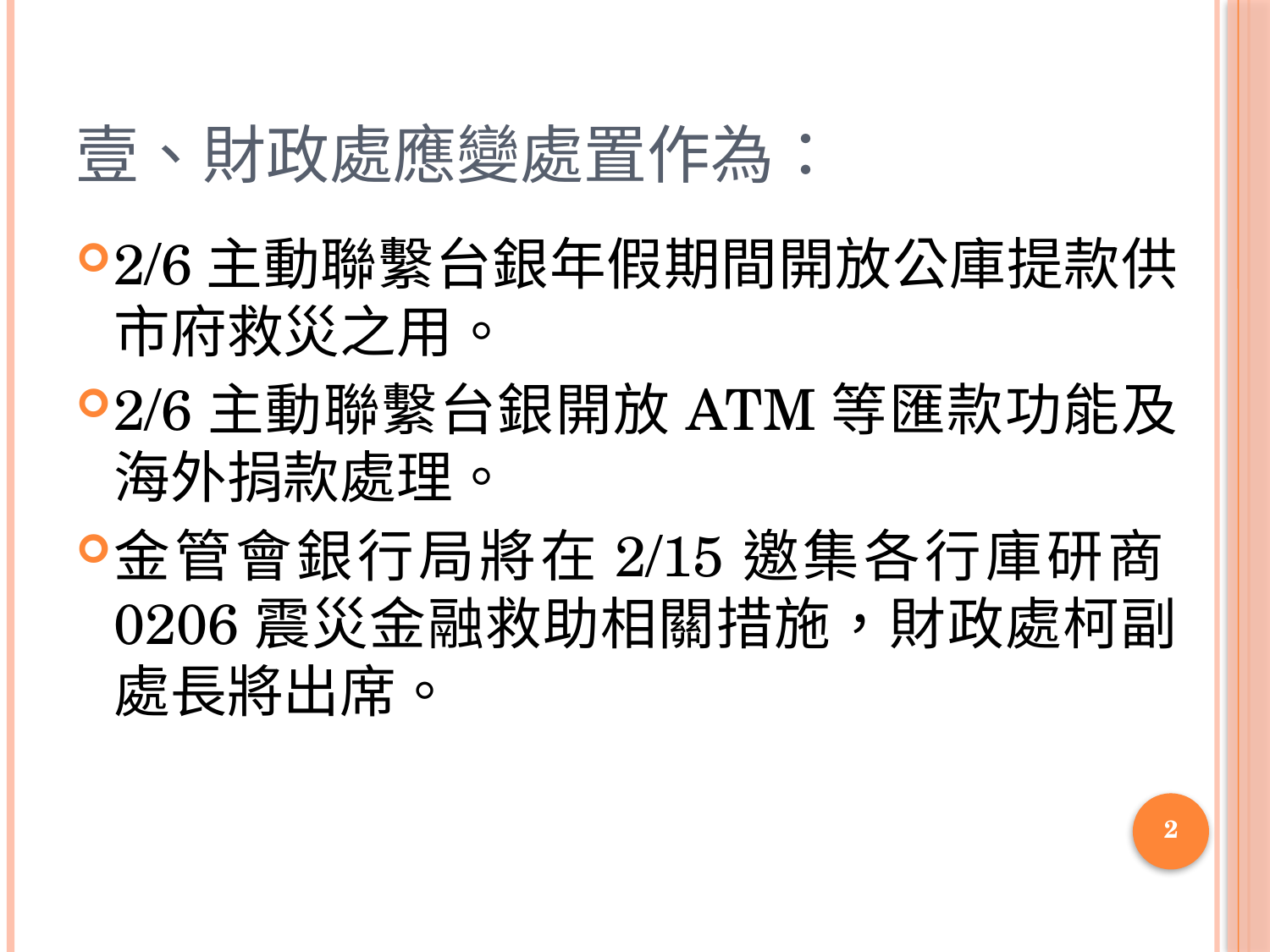

# 壹、財政處應變處置作為：
2/6主動聯繫台銀年假期間開放公庫提款供市府救災之用。
2/6主動聯繫台銀開放ATM等匯款功能及海外捐款處理。
金管會銀行局將在2/15邀集各行庫研商0206震災金融救助相關措施，財政處柯副處長將出席。

2